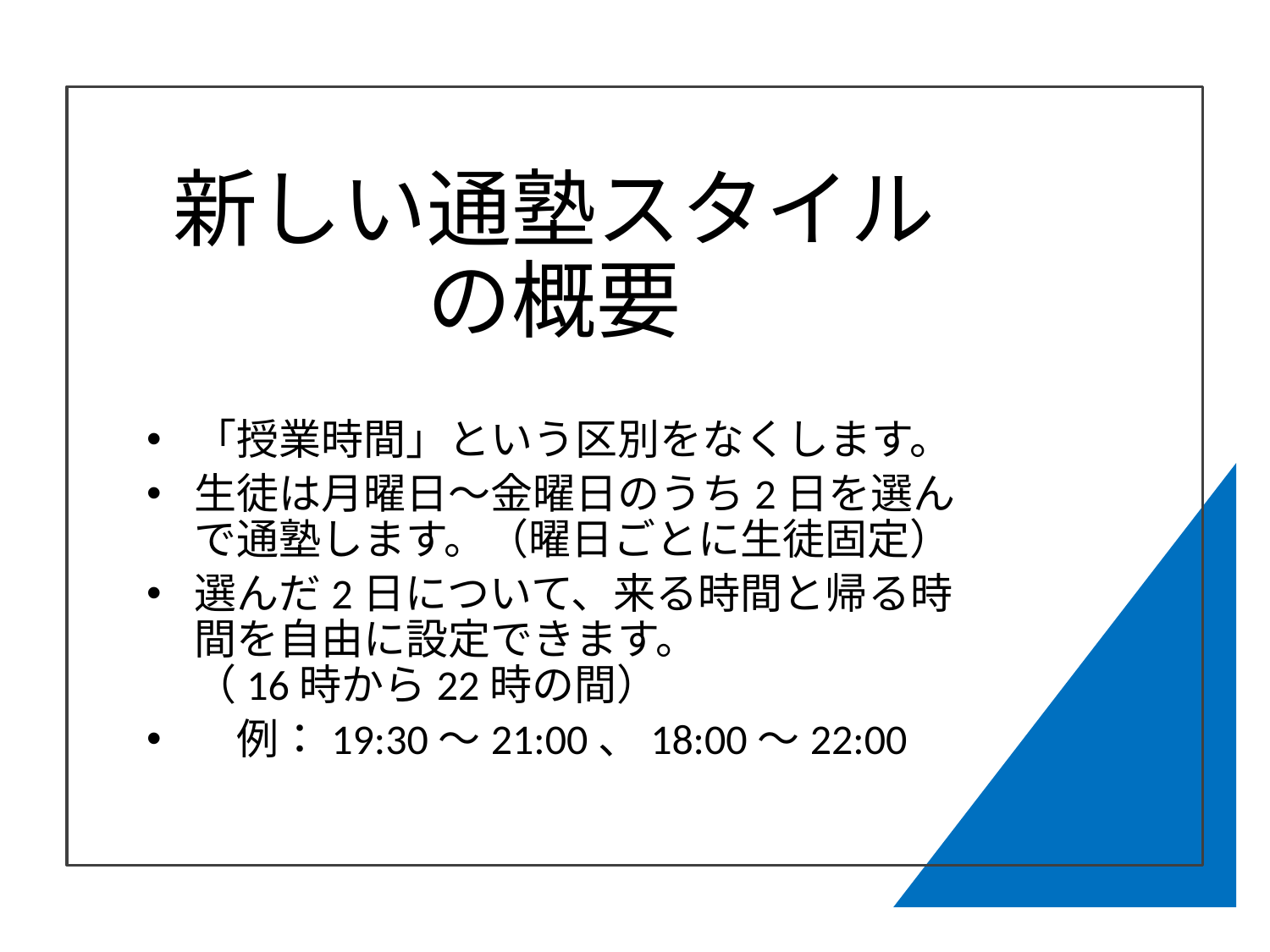

# 新しい通塾スタイルの概要
「授業時間」という区別をなくします。
生徒は月曜日〜金曜日のうち2日を選んで通塾します。（曜日ごとに生徒固定）
選んだ2日について、来る時間と帰る時間を自由に設定できます。
（16時から22時の間）
　例：19:30〜21:00、18:00〜22:00